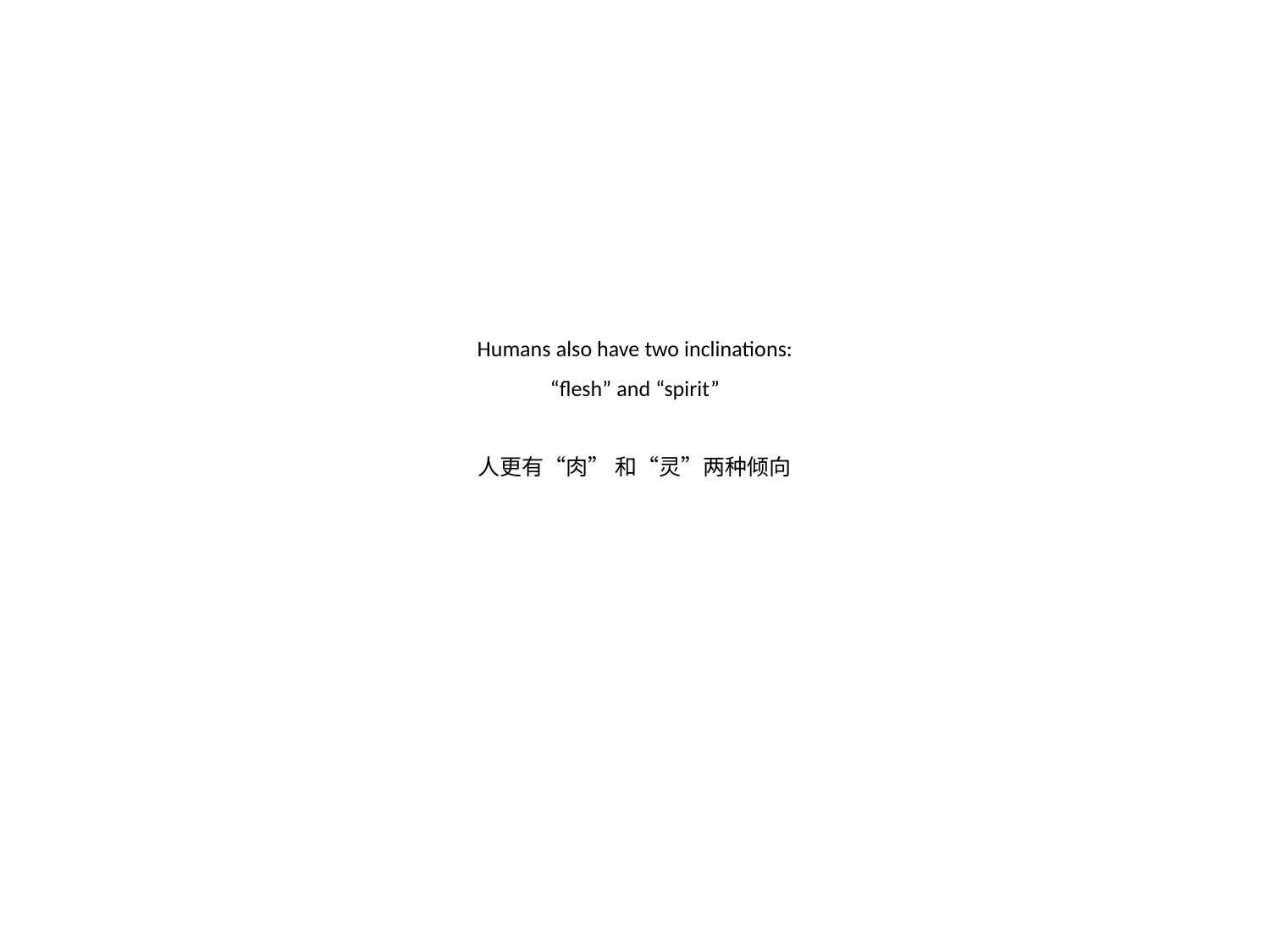

# Humans also have two inclinations: “flesh” and “spirit” 人更有“肉” 和“灵”两种倾向